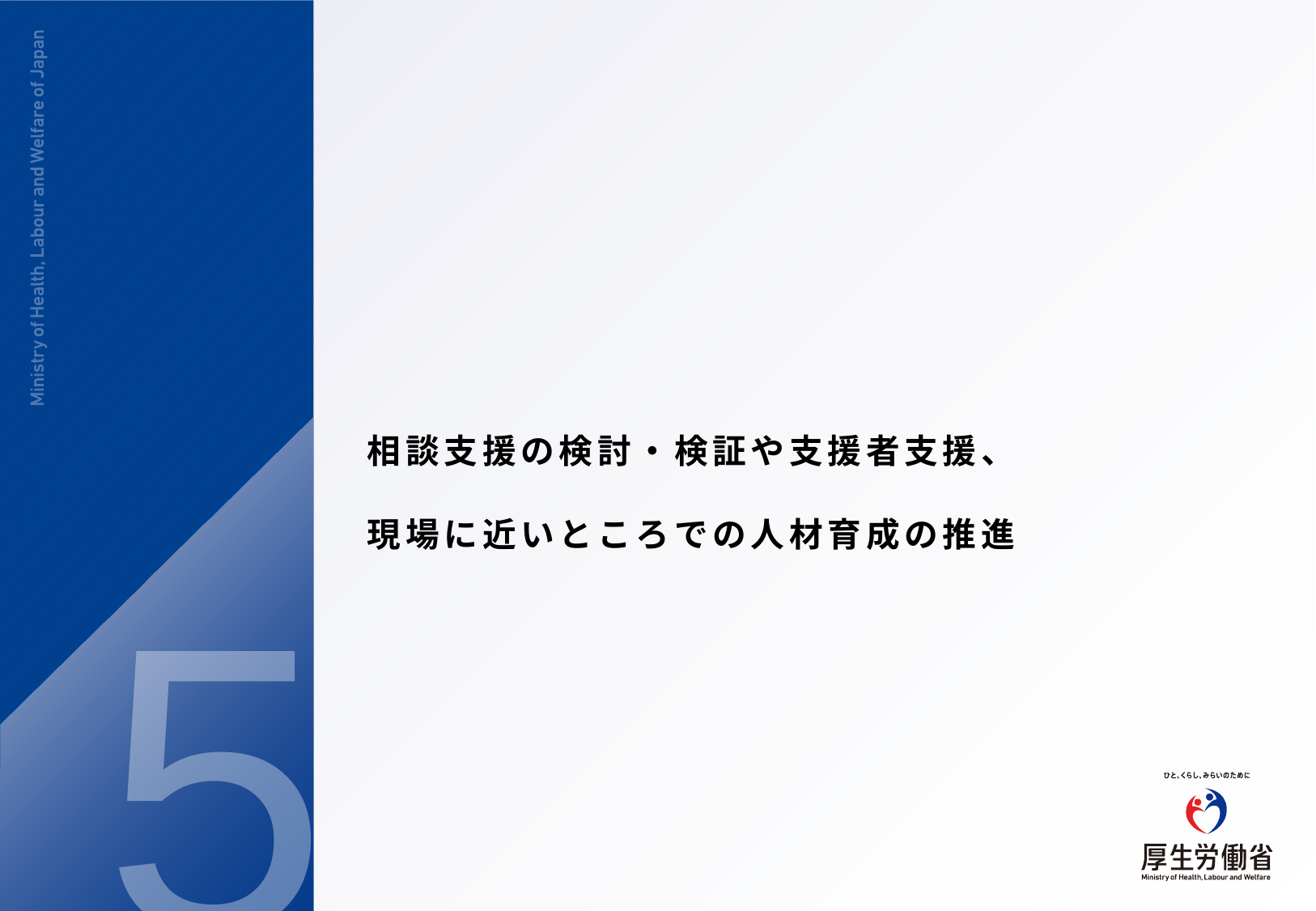

相談支援の検討・検証や支援者支援、
現場に近いところでの人材育成の推進
5